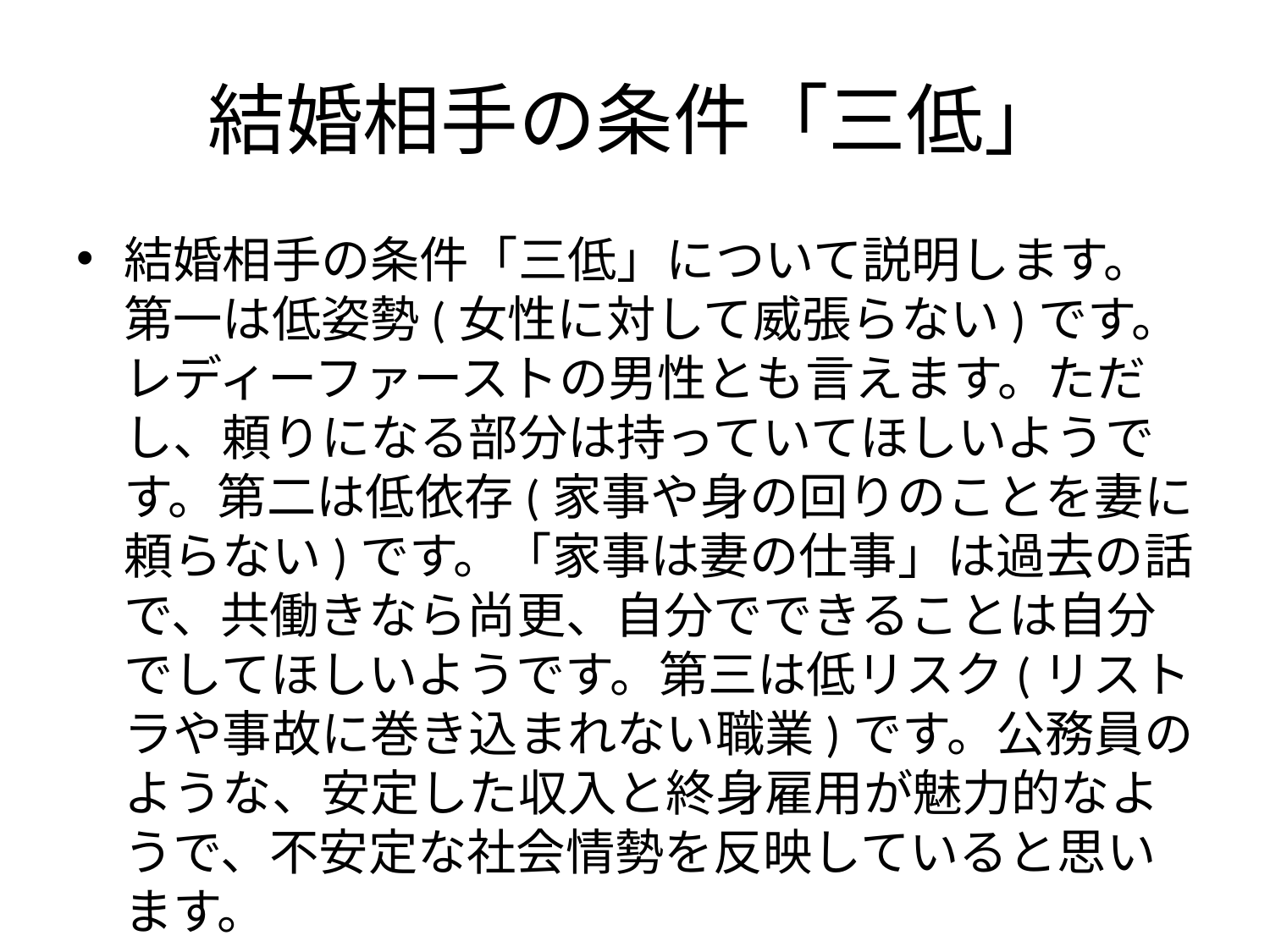

# 結婚相手の条件「三低」
結婚相手の条件「三低」について説明します。第一は低姿勢(女性に対して威張らない)です。レディーファーストの男性とも言えます。ただし、頼りになる部分は持っていてほしいようです。第二は低依存(家事や身の回りのことを妻に頼らない)です。「家事は妻の仕事」は過去の話で、共働きなら尚更、自分でできることは自分でしてほしいようです。第三は低リスク(リストラや事故に巻き込まれない職業)です。公務員のような、安定した収入と終身雇用が魅力的なようで、不安定な社会情勢を反映していると思います。